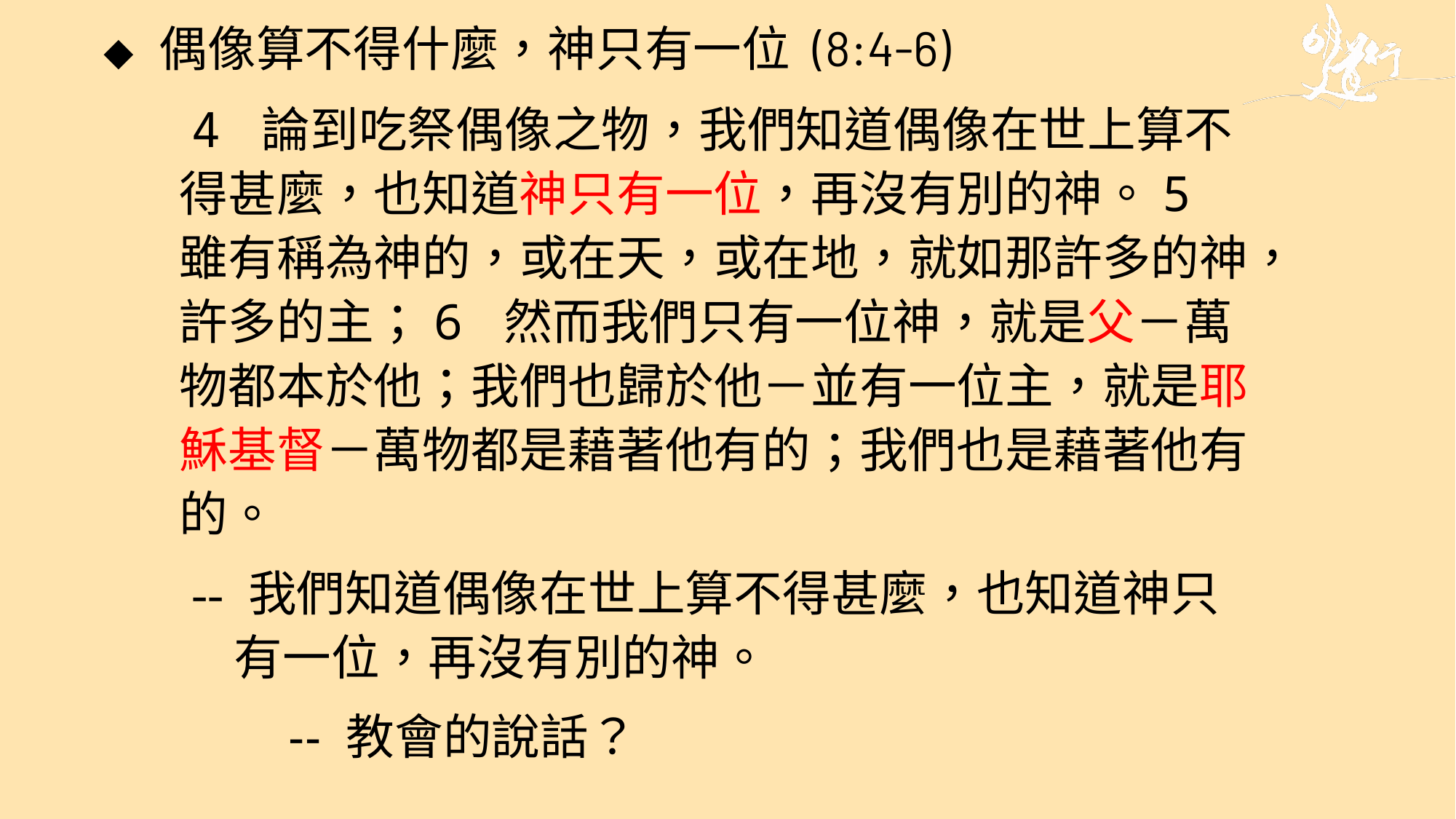

◆ 偶像算不得什麼，神只有一位 (8:4-6)
4 論到吃祭偶像之物，我們知道偶像在世上算不得甚麼，也知道神只有一位，再沒有別的神。5 雖有稱為神的，或在天，或在地，就如那許多的神，許多的主；6 然而我們只有一位神，就是父－萬物都本於他；我們也歸於他－並有一位主，就是耶穌基督－萬物都是藉著他有的；我們也是藉著他有的。
-- 我們知道偶像在世上算不得甚麼，也知道神只有一位，再沒有別的神。
	-- 教會的說話？